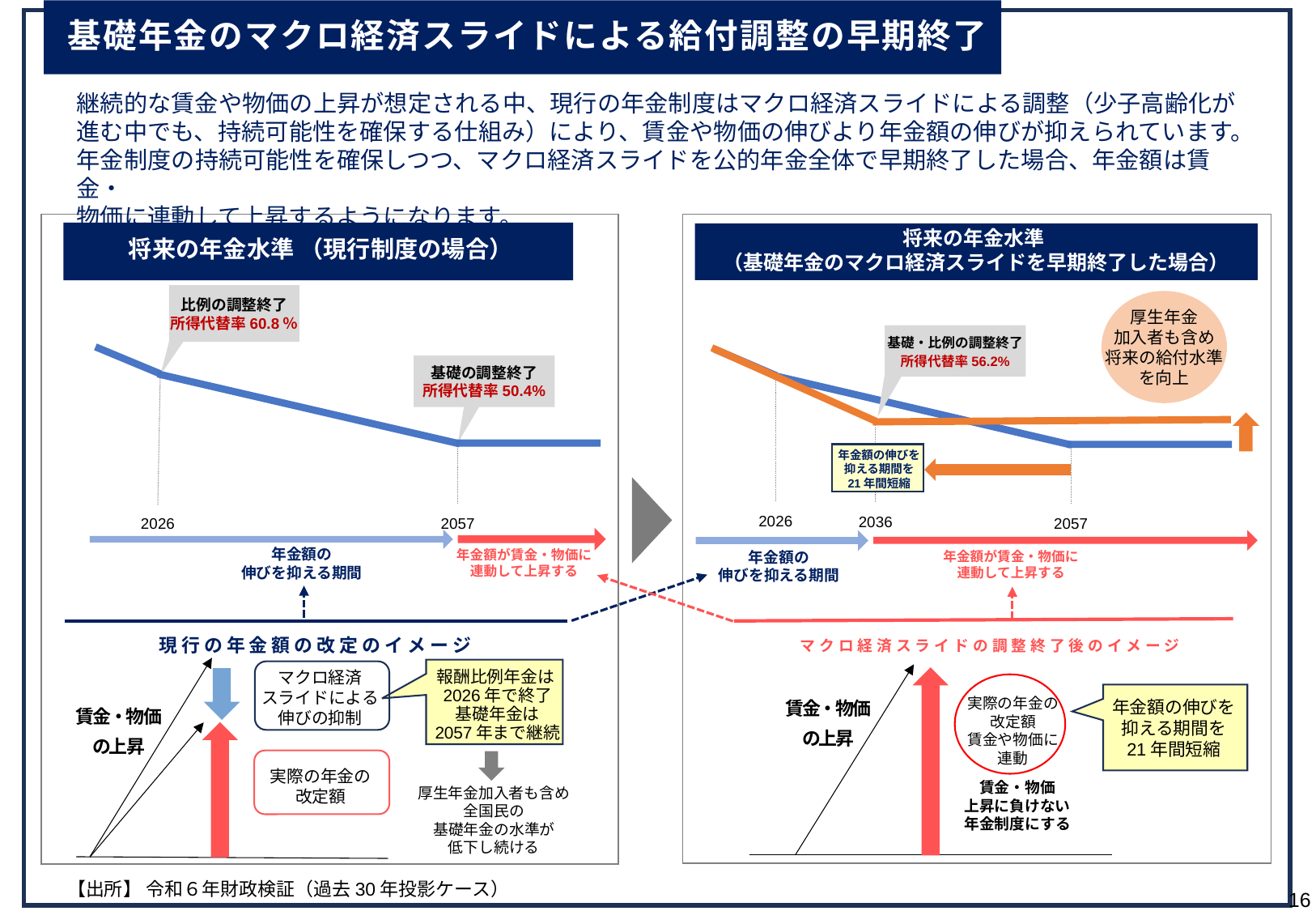

基礎年金のマクロ経済スライドによる給付調整の早期終了

継続的な賃金や物価の上昇が想定される中、現行の年金制度はマクロ経済スライドによる調整（少子高齢化が進む中でも、持続可能性を確保する仕組み）により、賃金や物価の伸びより年金額の伸びが抑えられています。
年金制度の持続可能性を確保しつつ、マクロ経済スライドを公的年金全体で早期終了した場合、年金額は賃金・
物価に連動して上昇するようになります。

将来の年金水準
（基礎年金のマクロ経済スライドを早期終了した場合）

将来の年金水準 （現行制度の場合）
比例の調整終了
所得代替率60.8％

厚生年金
加入者も含め
将来の給付水準
を向上
基礎・比例の調整終了
所得代替率56.2%

基礎の調整終了
所得代替率50.4%

年金額の伸びを
抑える期間を
21年間短縮

2026
2036
2057
2057
2026

年金額の
伸びを抑える期間
年金額が賃金・物価に
連動して上昇する
年金額の
伸びを抑える期間
年金額が賃金・物価に
連動して上昇する
現行の年金額の改定のイメージ
マクロ経済スライドの調整終了後のイメージ

マクロ経済
スライドによる
伸びの抑制

報酬比例年金は2026年で終了
基礎年金は
2057年まで継続

賃金・物価
の上昇

実際の年金の改定額
賃金や物価に連動
年金額の伸びを
抑える期間を
21年間短縮
賃金・物価
の上昇

実際の年金の
改定額
賃金・物価
上昇に負けない
年金制度にする
厚生年金加入者も含め全国民の
基礎年金の水準が
低下し続ける
【出所】 令和６年財政検証（過去30年投影ケース）
16